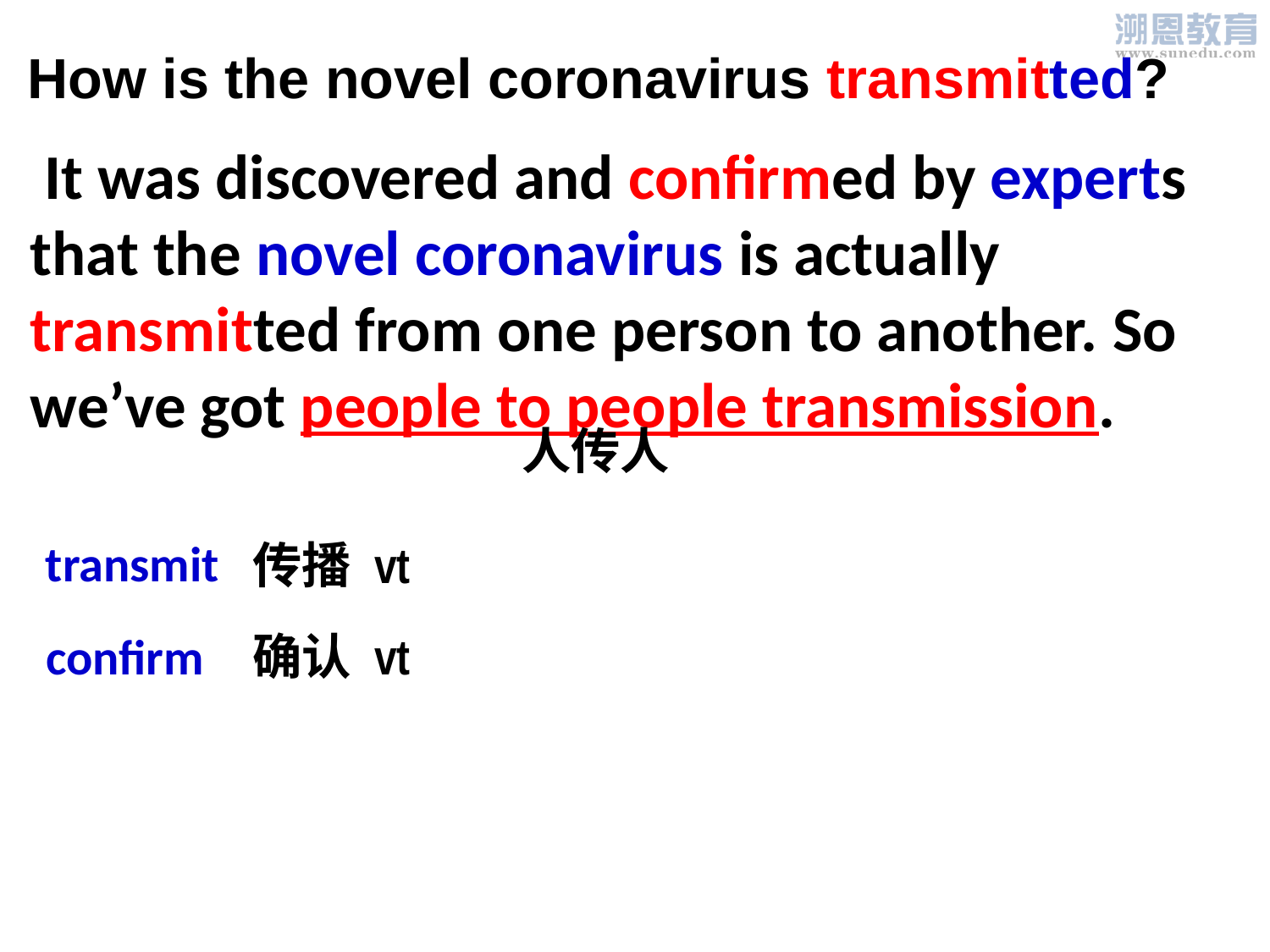

How is the novel coronavirus transmitted?

 It was discovered and confirmed by experts that the novel coronavirus is actually transmitted from one person to another. So we’ve got people to people transmission.
人传人
transmit
传播 vt
confirm
确认 vt